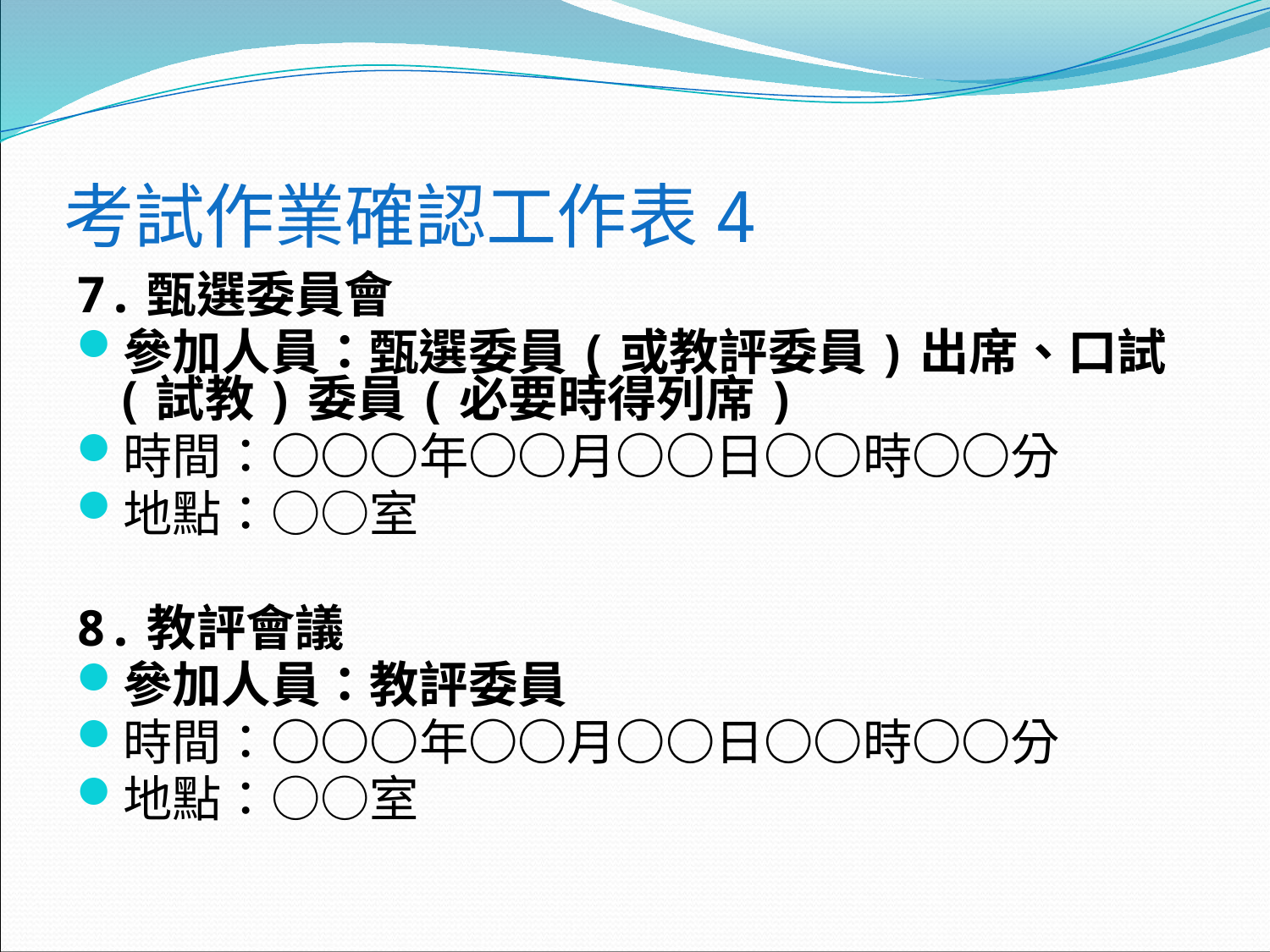

# 考試作業確認工作表4
7.甄選委員會
參加人員：甄選委員(或教評委員)出席、口試(試教)委員(必要時得列席)
時間：○○○年○○月○○日○○時○○分
地點：○○室

8.教評會議
參加人員：教評委員
時間：○○○年○○月○○日○○時○○分
地點：○○室